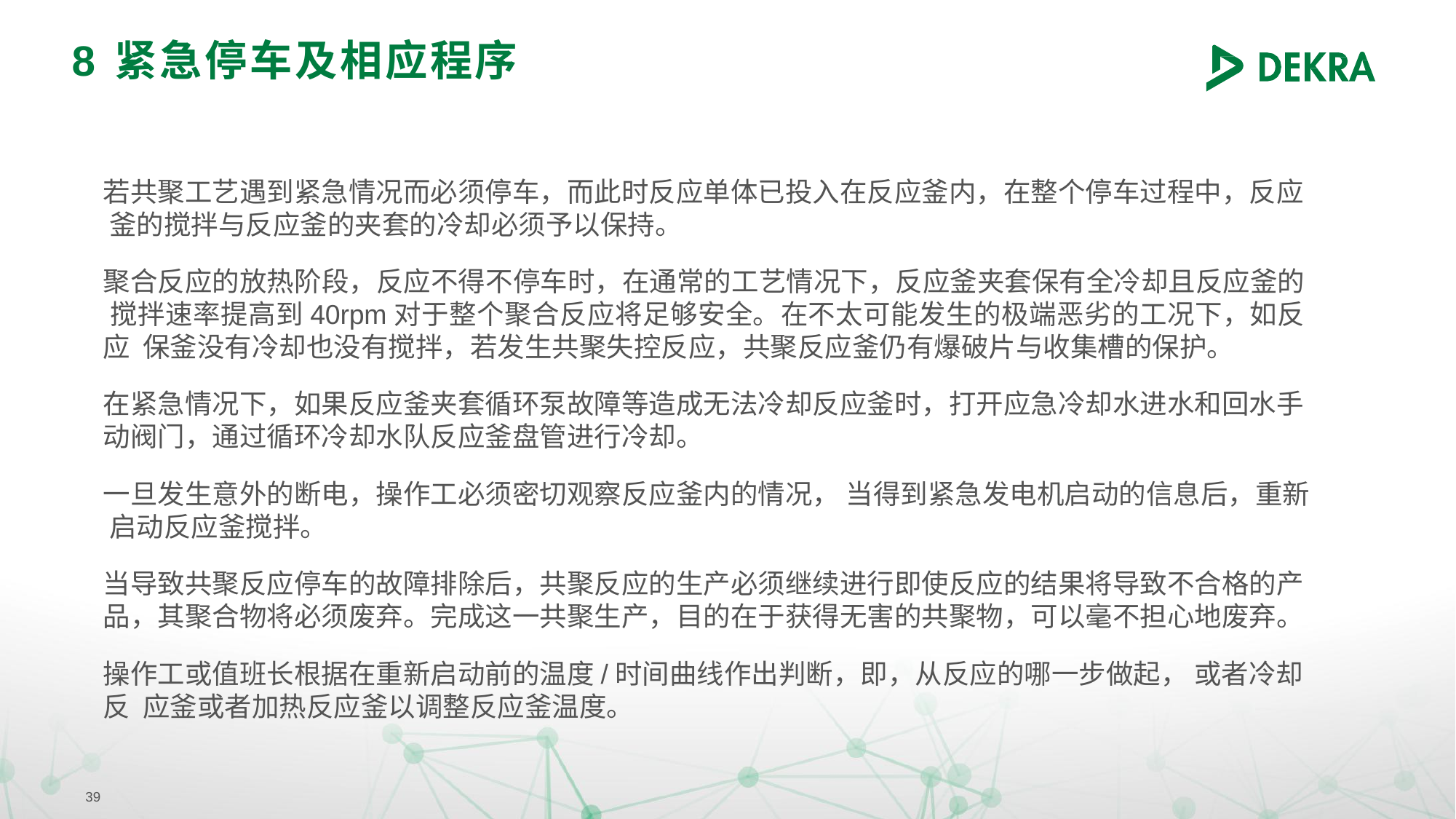

# 8	紧急停车及相应程序

若共聚工艺遇到紧急情况而必须停车，而此时反应单体已投入在反应釜内，在整个停车过程中，反应  釜的搅拌与反应釜的夹套的冷却必须予以保持。
聚合反应的放热阶段，反应不得不停车时，在通常的工艺情况下，反应釜夹套保有全冷却且反应釜的  搅拌速率提高到40rpm对于整个聚合反应将足够安全。在不太可能发生的极端恶劣的工况下，如反应  保釜没有冷却也没有搅拌，若发生共聚失控反应，共聚反应釜仍有爆破片与收集槽的保护。
在紧急情况下，如果反应釜夹套循环泵故障等造成无法冷却反应釜时，打开应急冷却水进水和回水手  动阀门，通过循环冷却水队反应釜盘管进行冷却。
一旦发生意外的断电，操作工必须密切观察反应釜内的情况， 当得到紧急发电机启动的信息后，重新  启动反应釜搅拌。
当导致共聚反应停车的故障排除后，共聚反应的生产必须继续进行即使反应的结果将导致不合格的产  品，其聚合物将必须废弃。完成这一共聚生产，目的在于获得无害的共聚物，可以毫不担心地废弃。
操作工或值班长根据在重新启动前的温度/时间曲线作出判断，即，从反应的哪一步做起， 或者冷却反  应釜或者加热反应釜以调整反应釜温度。
39